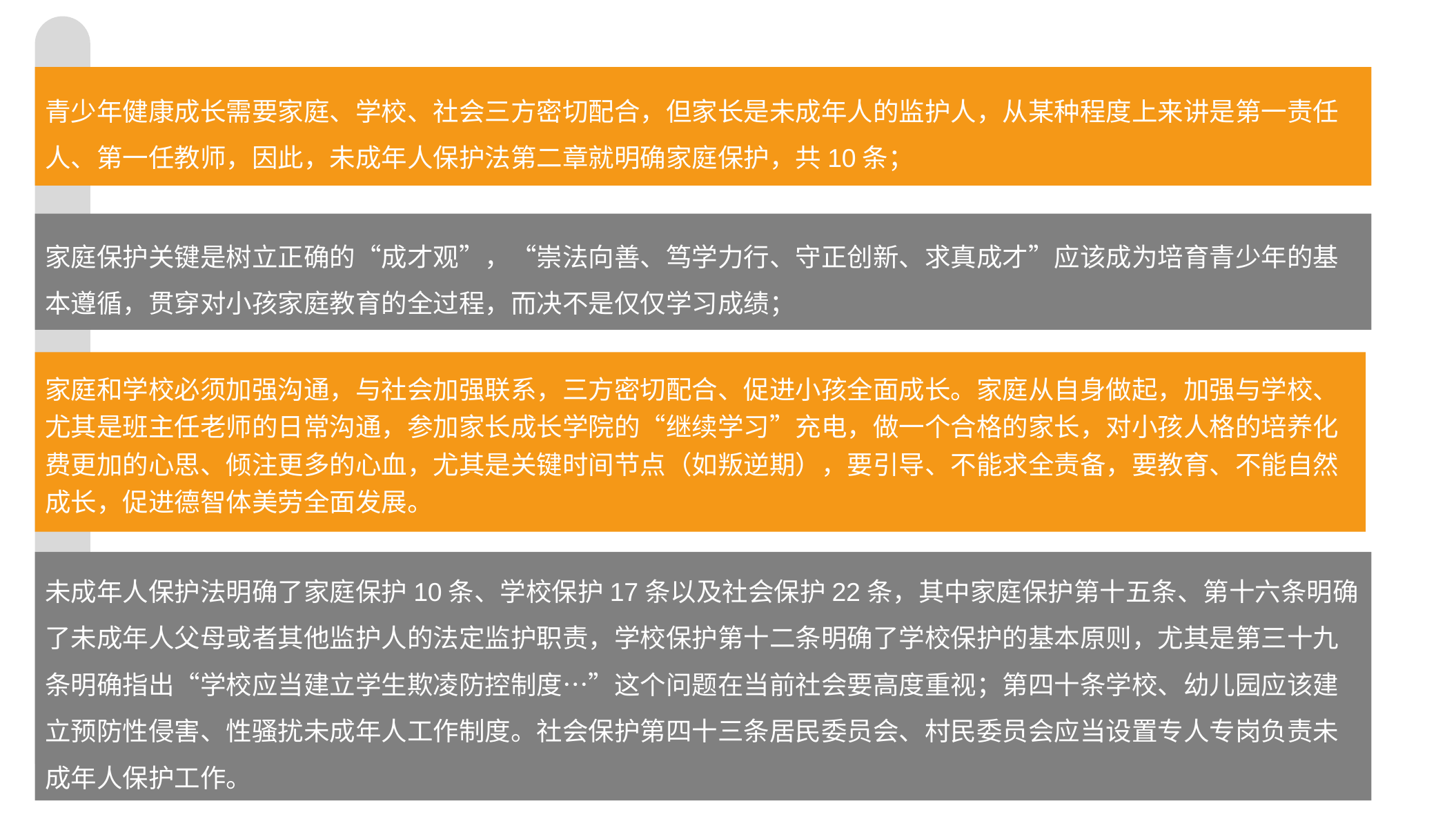

青少年健康成长需要家庭、学校、社会三方密切配合，但家长是未成年人的监护人，从某种程度上来讲是第一责任人、第一任教师，因此，未成年人保护法第二章就明确家庭保护，共10条；
家庭保护关键是树立正确的“成才观”，“崇法向善、笃学力行、守正创新、求真成才”应该成为培育青少年的基本遵循，贯穿对小孩家庭教育的全过程，而决不是仅仅学习成绩；
家庭和学校必须加强沟通，与社会加强联系，三方密切配合、促进小孩全面成长。家庭从自身做起，加强与学校、尤其是班主任老师的日常沟通，参加家长成长学院的“继续学习”充电，做一个合格的家长，对小孩人格的培养化费更加的心思、倾注更多的心血，尤其是关键时间节点（如叛逆期），要引导、不能求全责备，要教育、不能自然成长，促进德智体美劳全面发展。
未成年人保护法明确了家庭保护10条、学校保护17条以及社会保护22条，其中家庭保护第十五条、第十六条明确了未成年人父母或者其他监护人的法定监护职责，学校保护第十二条明确了学校保护的基本原则，尤其是第三十九条明确指出“学校应当建立学生欺凌防控制度…”这个问题在当前社会要高度重视；第四十条学校、幼儿园应该建立预防性侵害、性骚扰未成年人工作制度。社会保护第四十三条居民委员会、村民委员会应当设置专人专岗负责未成年人保护工作。